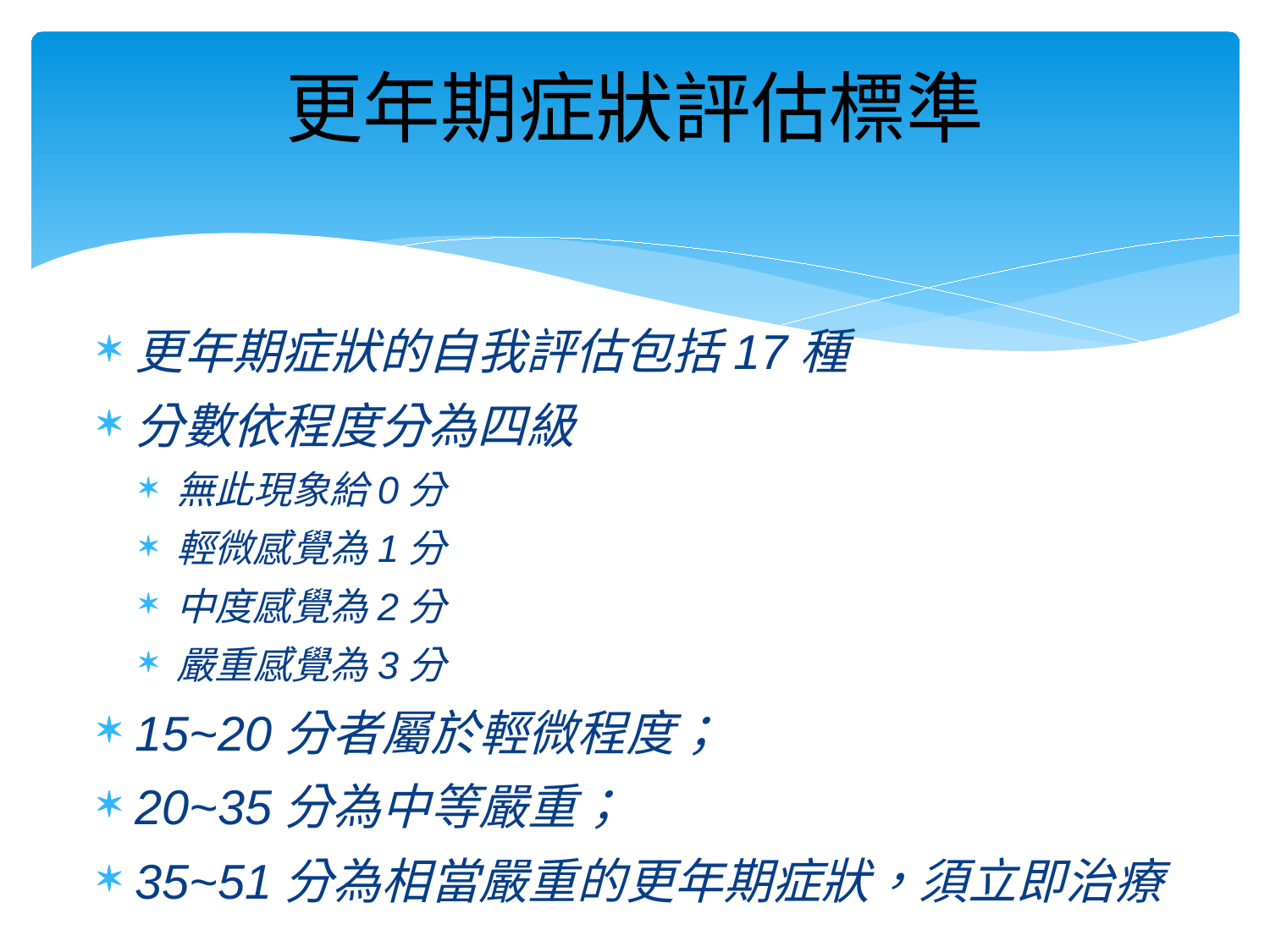

# 更年期症狀評估標準

更年期症狀的自我評估包括17種
分數依程度分為四級
無此現象給0分
輕微感覺為1分
中度感覺為2分
嚴重感覺為3分
15~20分者屬於輕微程度；
20~35分為中等嚴重；
35~51分為相當嚴重的更年期症狀，須立即治療